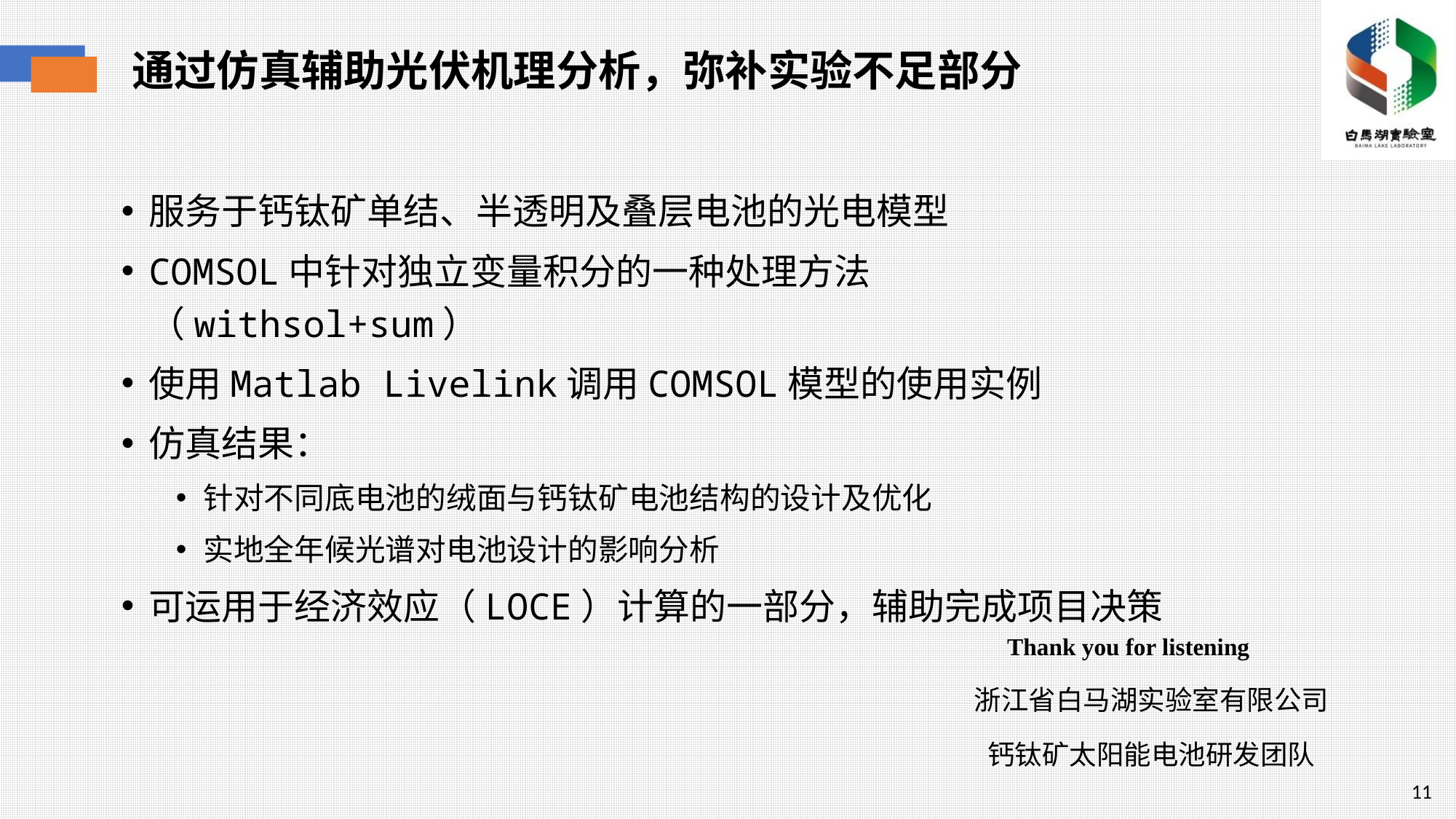

通过仿真辅助光伏机理分析，弥补实验不足部分
服务于钙钛矿单结、半透明及叠层电池的光电模型
COMSOL中针对独立变量积分的一种处理方法（withsol+sum）
使用Matlab Livelink调用COMSOL模型的使用实例
仿真结果：
针对不同底电池的绒面与钙钛矿电池结构的设计及优化
实地全年候光谱对电池设计的影响分析
可运用于经济效应（LOCE）计算的一部分，辅助完成项目决策
Thank you for listening
浙江省白马湖实验室有限公司
钙钛矿太阳能电池研发团队
11